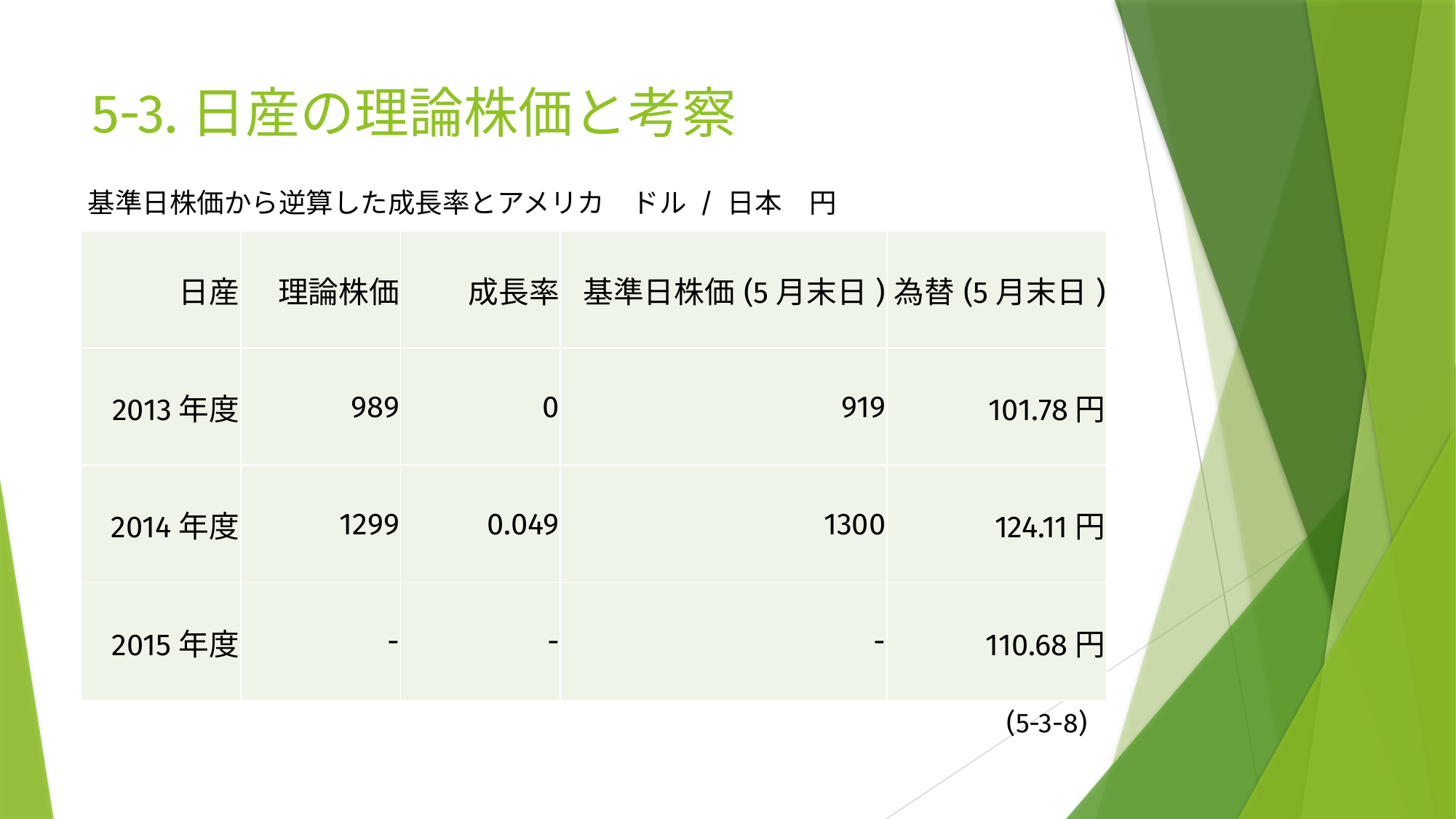

# 5-3.日産の理論株価と考察
基準日株価から逆算した成長率とアメリカ　ドル / 日本　円
| 日産 | 理論株価 | 成長率 | 基準日株価(5月末日) | 為替(5月末日) |
| --- | --- | --- | --- | --- |
| 2013年度 | 989 | 0 | 919 | 101.78円 |
| 2014年度 | 1299 | 0.049 | 1300 | 124.11円 |
| 2015年度 | - | - | - | 110.68円 |
(5-3-8)